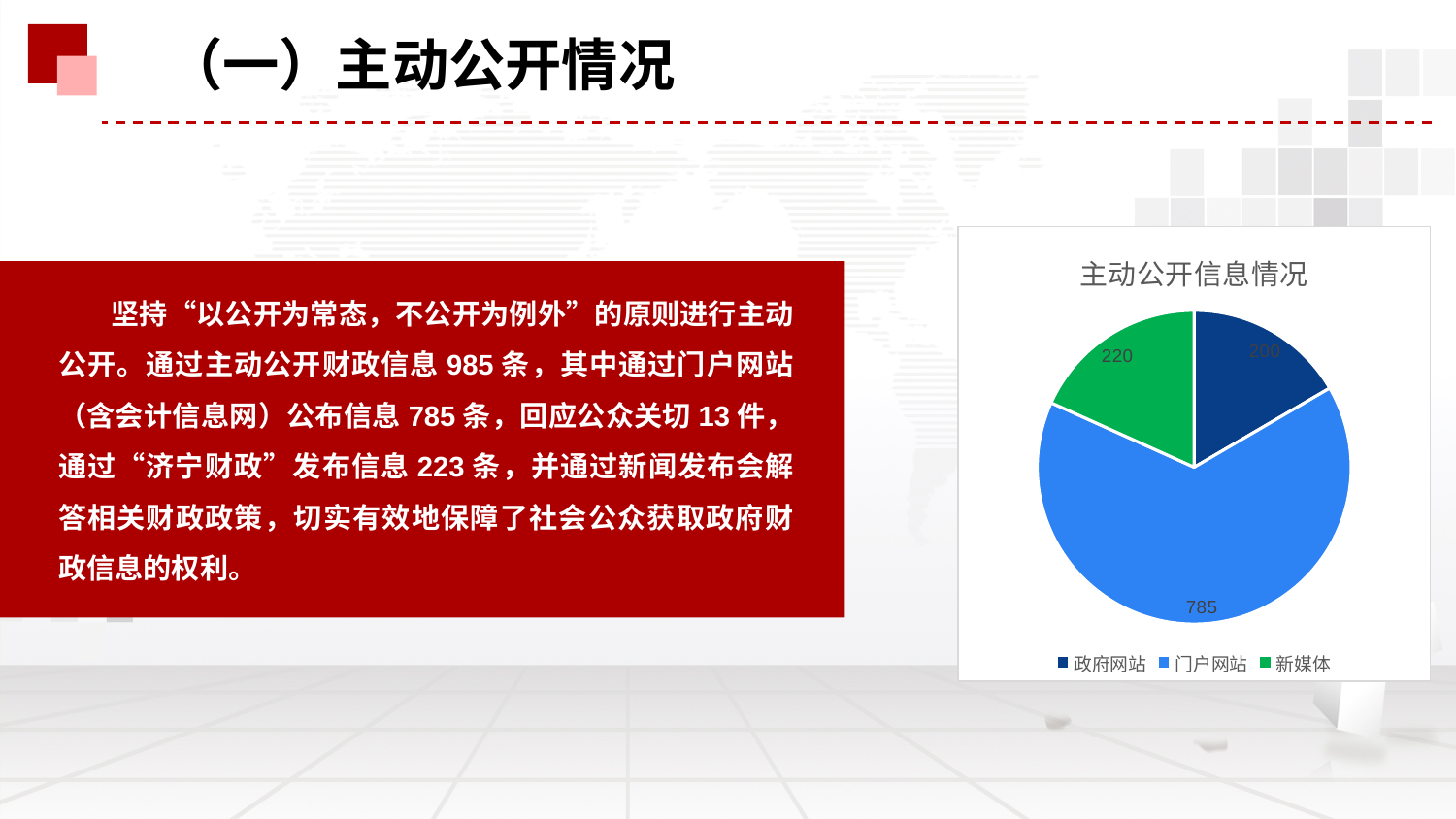

（一）主动公开情况

### Chart: 主动公开信息情况

| Category |  |
|---|---|
| 政府网站 | 200.0 |
| 门户网站 | 785.0 |
| 新媒体 | 220.0 |
       坚持“以公开为常态，不公开为例外”的原则进行主动公开。通过主动公开财政信息985条，其中通过门户网站（含会计信息网）公布信息785条，回应公众关切13件，通过“济宁财政”发布信息223条，并通过新闻发布会解答相关财政政策，切实有效地保障了社会公众获取政府财政信息的权利。